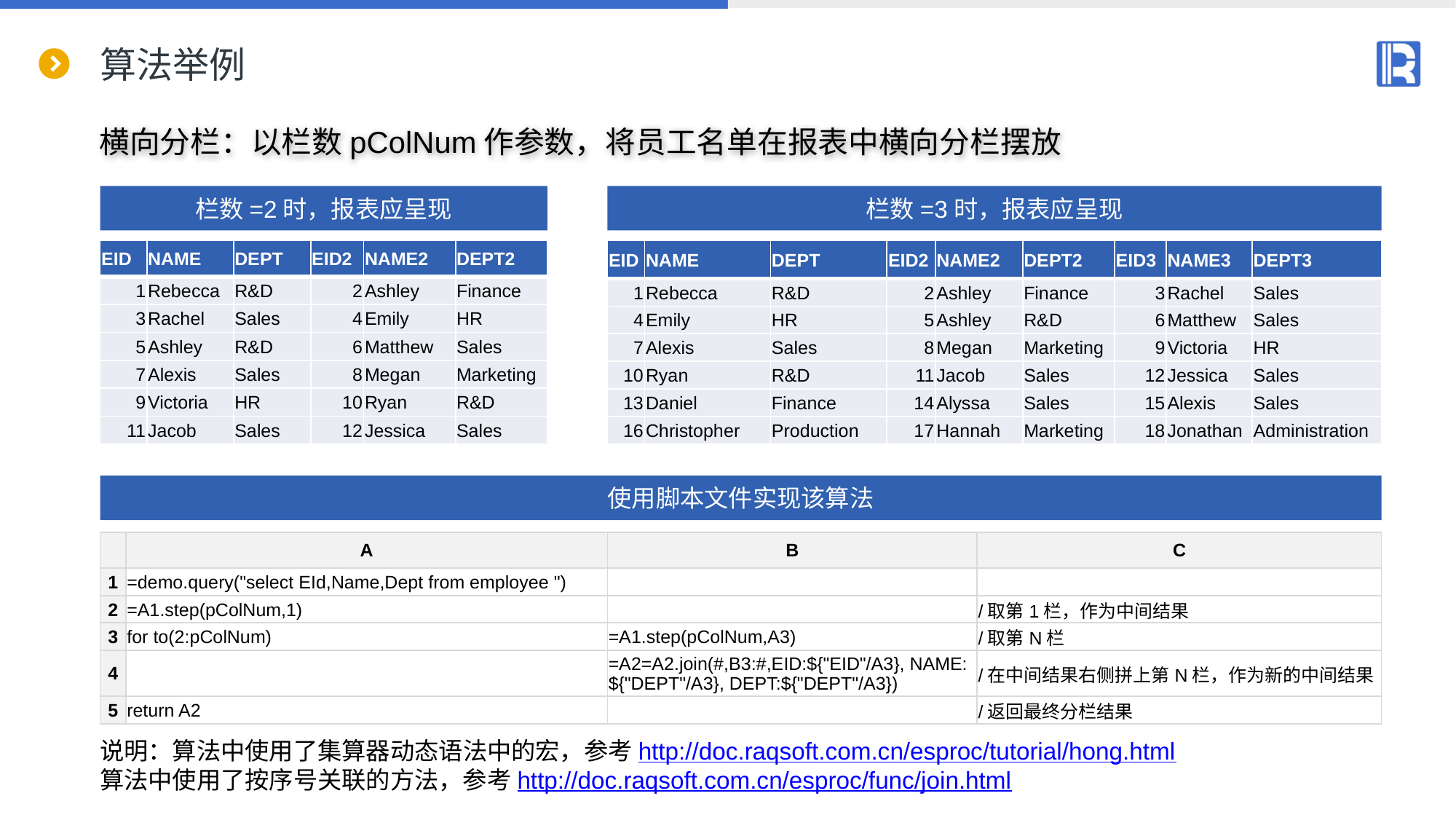

# 算法举例
横向分栏：以栏数pColNum作参数，将员工名单在报表中横向分栏摆放
栏数=2时，报表应呈现
栏数=3时，报表应呈现
| EID | NAME | DEPT | EID2 | NAME2 | DEPT2 | EID3 | NAME3 | DEPT3 |
| --- | --- | --- | --- | --- | --- | --- | --- | --- |
| 1 | Rebecca | R&D | 2 | Ashley | Finance | 3 | Rachel | Sales |
| 4 | Emily | HR | 5 | Ashley | R&D | 6 | Matthew | Sales |
| 7 | Alexis | Sales | 8 | Megan | Marketing | 9 | Victoria | HR |
| 10 | Ryan | R&D | 11 | Jacob | Sales | 12 | Jessica | Sales |
| 13 | Daniel | Finance | 14 | Alyssa | Sales | 15 | Alexis | Sales |
| 16 | Christopher | Production | 17 | Hannah | Marketing | 18 | Jonathan | Administration |
| EID | NAME | DEPT | EID2 | NAME2 | DEPT2 |
| --- | --- | --- | --- | --- | --- |
| 1 | Rebecca | R&D | 2 | Ashley | Finance |
| 3 | Rachel | Sales | 4 | Emily | HR |
| 5 | Ashley | R&D | 6 | Matthew | Sales |
| 7 | Alexis | Sales | 8 | Megan | Marketing |
| 9 | Victoria | HR | 10 | Ryan | R&D |
| 11 | Jacob | Sales | 12 | Jessica | Sales |
使用脚本文件实现该算法
|  | A | B | C |
| --- | --- | --- | --- |
| 1 | =demo.query("select EId,Name,Dept from employee ") |  |  |
| 2 | =A1.step(pColNum,1) |  | /取第1栏，作为中间结果 |
| 3 | for to(2:pColNum) | =A1.step(pColNum,A3) | /取第N栏 |
| 4 |  | =A2=A2.join(#,B3:#,EID:${"EID"/A3}, NAME:${"DEPT"/A3}, DEPT:${"DEPT"/A3}) | /在中间结果右侧拼上第N栏，作为新的中间结果 |
| 5 | return A2 |  | /返回最终分栏结果 |
说明：算法中使用了集算器动态语法中的宏，参考http://doc.raqsoft.com.cn/esproc/tutorial/hong.html
算法中使用了按序号关联的方法，参考http://doc.raqsoft.com.cn/esproc/func/join.html